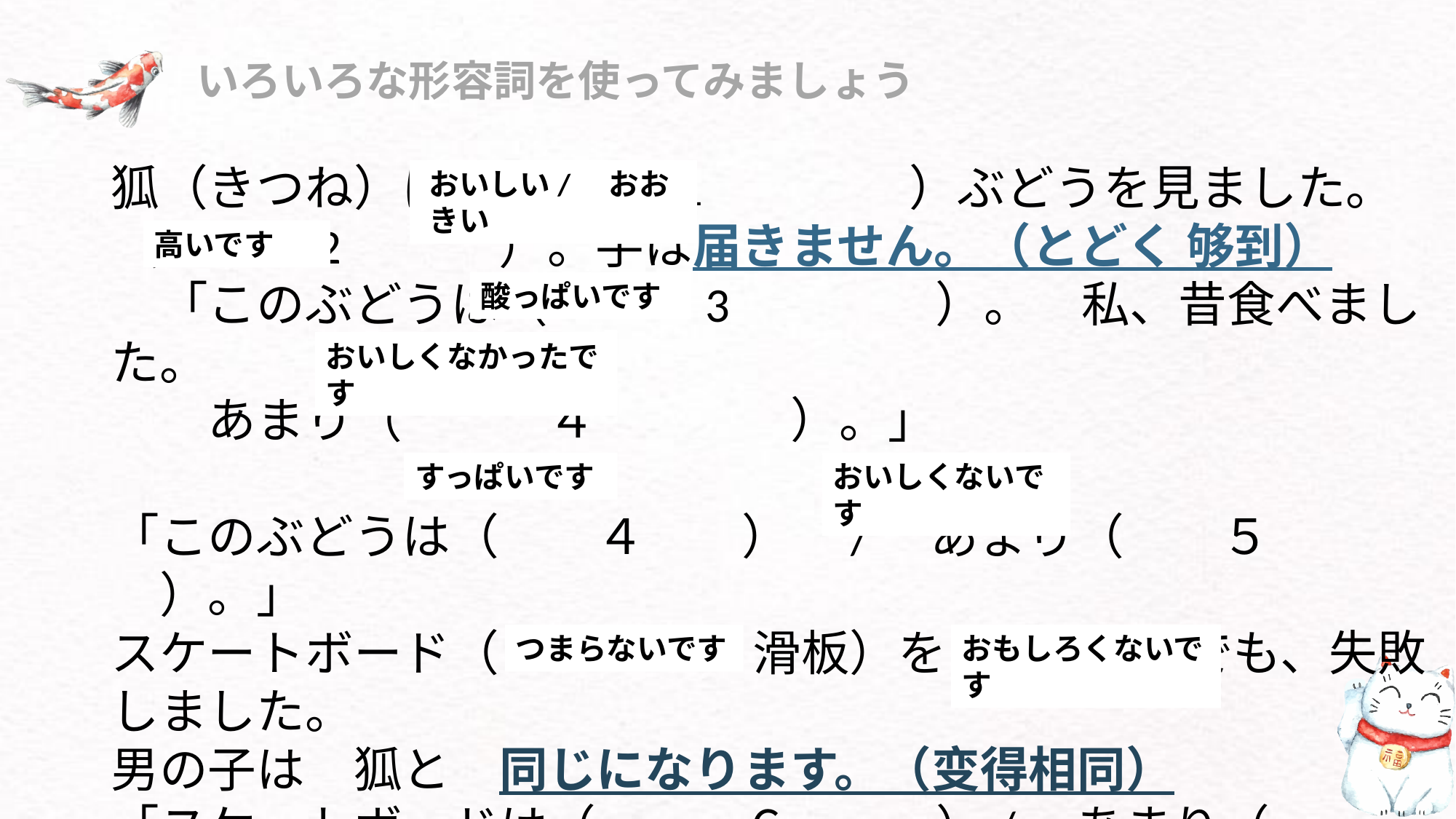

いろいろな形容詞を使ってみましょう
狐（きつね）は  （　　　1　　　　）ぶどうを見ました。
（　　　2　　　）。手は届きません。（とどく 够到）
　「このぶどうは（　　　3　　　　）。　私、昔食べました。
　　あまり（　　　４　　　　）。」

「このぶどうは（　　４　　）　/　あまり（　　５　　　）。」
スケートボード（skateboard 滑板）をします。　でも、失敗しました。
男の子は　狐と　同じになります。（变得相同）
「スケートボードは（　　　６　　　）/　あまり（　　　７　　　）。」

おいしい/　おおきい
おいしい/　おおきい
高いです
酸っぱいです
おいしくなかったです
すっぱいです
おいしくないです
つまらないです
おもしろくないです